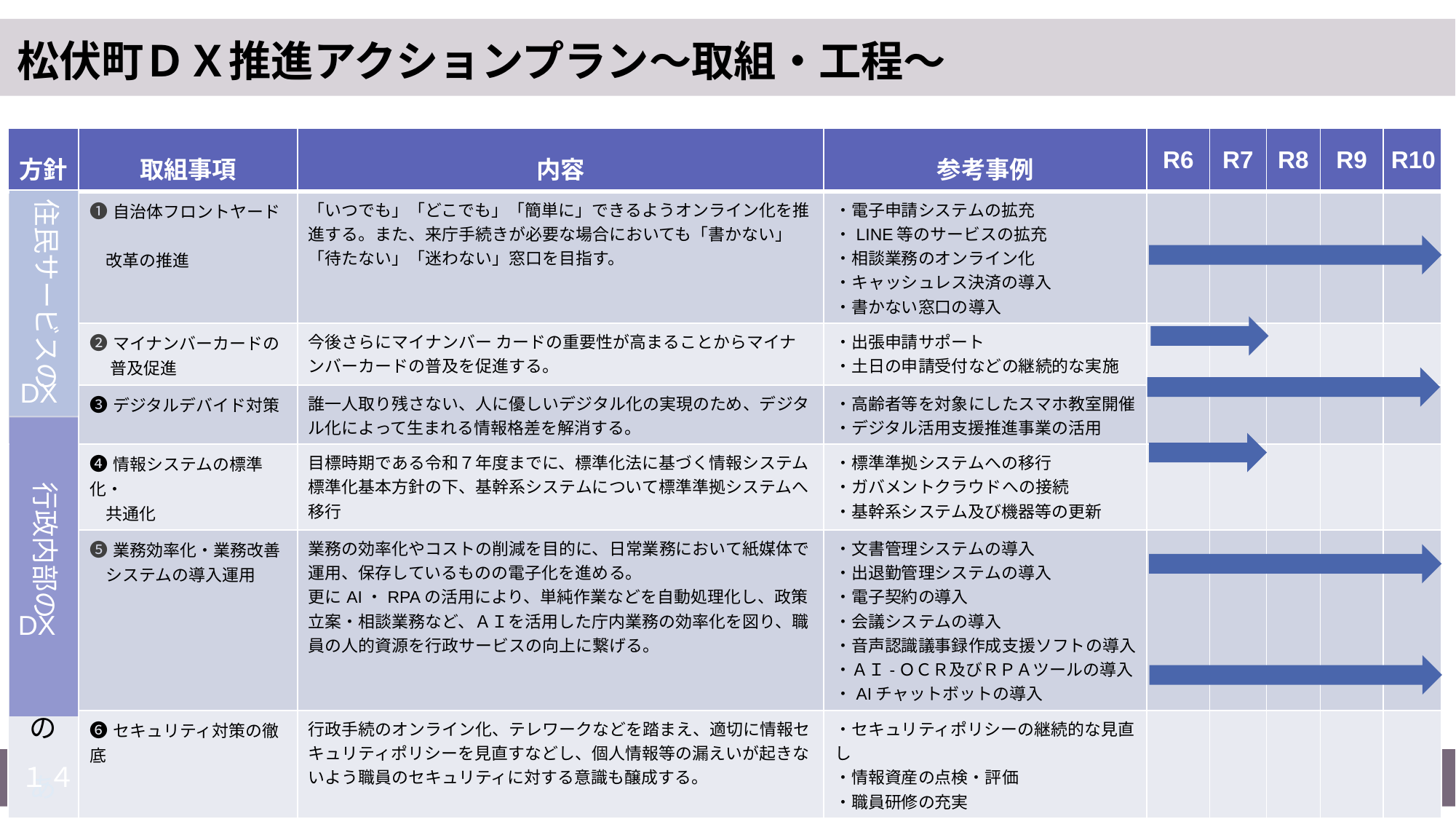

松伏町ＤＸ推進アクションプラン～取組・工程～
| 方針 | 取組事項 | 内容 | 参考事例 | R6 | R7 | R8 | R9 |  |
| --- | --- | --- | --- | --- | --- | --- | --- | --- |
| 住民サービスのあ | ❶自治体フロントヤード　 改革の推進 | 「いつでも」「どこでも」「簡単に」できるようオンライン化を推進する。また、来庁手続きが必要な場合においても「書かない」「待たない」「迷わない」窓口を目指す。 | ・電子申請システムの拡充 ・LINE等のサービスの拡充 ・相談業務のオンライン化 ・キャッシュレス決済の導入 ・書かない窓口の導入 |  |  |  |  |  |
|  | ❷マイナンバーカードの 　 普及促進 | 今後さらにマイナンバー カードの重要性が高まることからマイナンバーカードの普及を促進する。 | ・出張申請サポート ・土日の申請受付などの継続的な実施 |  |  |  |  |  |
|  | ❸デジタルデバイド対策 | 誰一人取り残さない、人に優しいデジタル化の実現のため、デジタル化によって生まれる情報格差を解消する。 | ・高齢者等を対象にしたスマホ教室開催 ・デジタル活用支援推進事業の活用 |  |  |  |  |  |
| 行政内部のあ | ❹情報システムの標準化・ 共通化 | 目標時期である令和７年度までに、標準化法に基づく情報システム標準化基本方針の下、基幹系システムについて標準準拠システムへ移行 | ・標準準拠システムへの移行 ・ガバメントクラウドへの接続 ・基幹系システム及び機器等の更新 |  |  |  |  |  |
|  | ❺業務効率化・業務改善 システムの導入運用 | 業務の効率化やコストの削減を目的に、日常業務において紙媒体で運用、保存しているものの電子化を進める。 更にAI・RPAの活用により、単純作業などを自動処理化し、政策立案・相談業務など、ＡＩを活用した庁内業務の効率化を図り、職員の人的資源を行政サービスの向上に繋げる。 | ・文書管理システムの導入 ・出退勤管理システムの導入 ・電子契約の導入 ・会議システムの導入 ・音声認識議事録作成支援ソフトの導入 ・ＡＩ-ＯＣＲ及びＲＰＡツールの導入 ・AIチャットボットの導入 |  |  |  |  |  |
|  | ❻セキュリティ対策の徹底 | 行政手続のオンライン化、テレワークなどを踏まえ、適切に情報セキュリティポリシーを見直すなどし、個人情報等の漏えいが起きないよう職員のセキュリティに対する意識も醸成する。 | ・セキュリティポリシーの継続的な見直し ・情報資産の点検・評価 ・職員研修の充実 |  |  |  |  |  |
R10
住民サービスの

DX

行政内部の

DX

１４